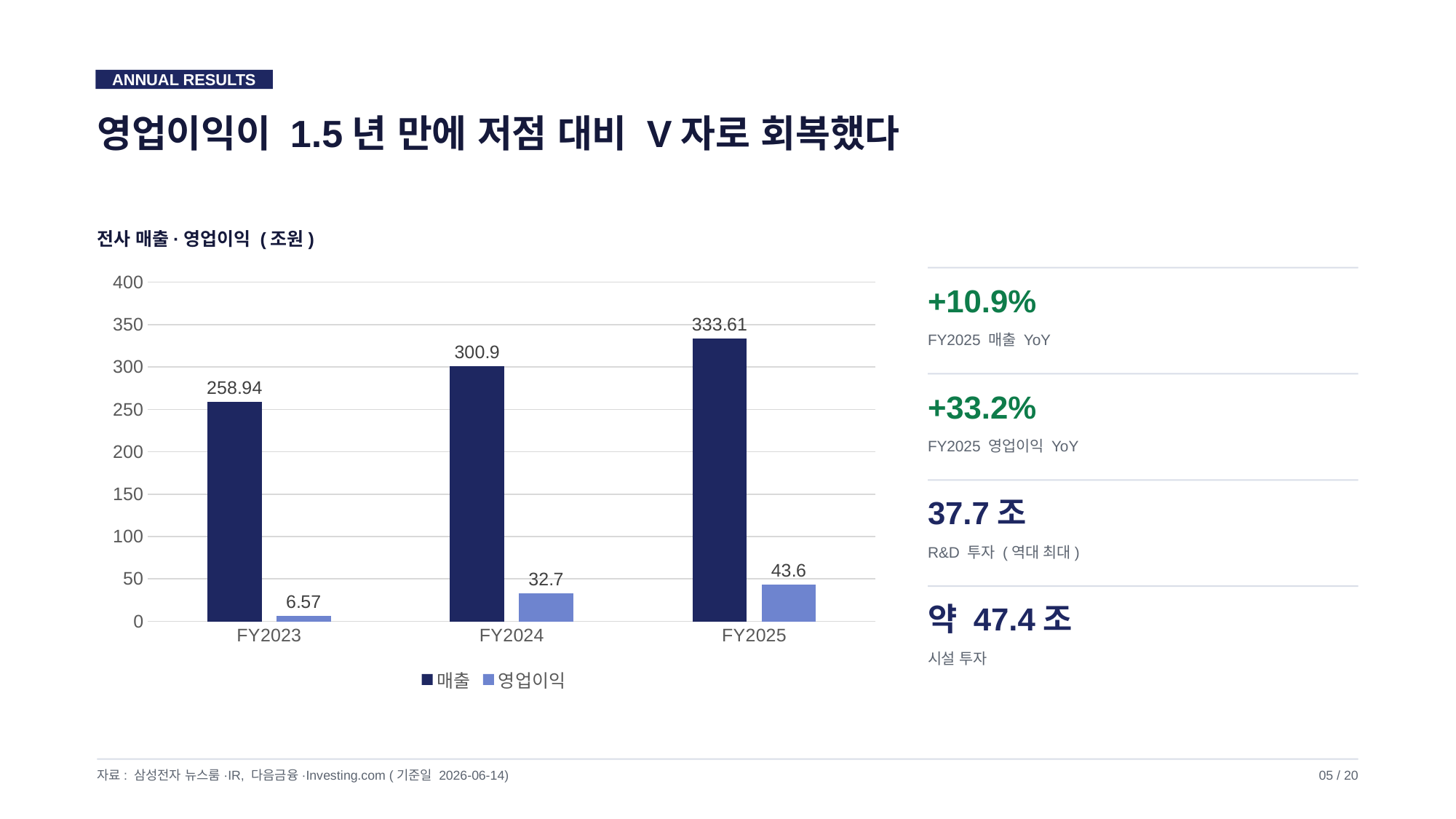

ANNUAL RESULTS
영업이익이 1.5년 만에 저점 대비 V자로 회복했다
전사 매출·영업이익 (조원)

### Chart

| Category |  |  |
|---|---|---|
| FY2023 | 258.94 | 6.57 |
| FY2024 | 300.9 | 32.7 |
| FY2025 | 333.61 | 43.6 |
+10.9%
FY2025 매출 YoY

+33.2%
FY2025 영업이익 YoY

37.7조
R&D 투자 (역대 최대)

약 47.4조
시설 투자

자료: 삼성전자 뉴스룸·IR, 다음금융·Investing.com (기준일 2026-06-14)
05 / 20